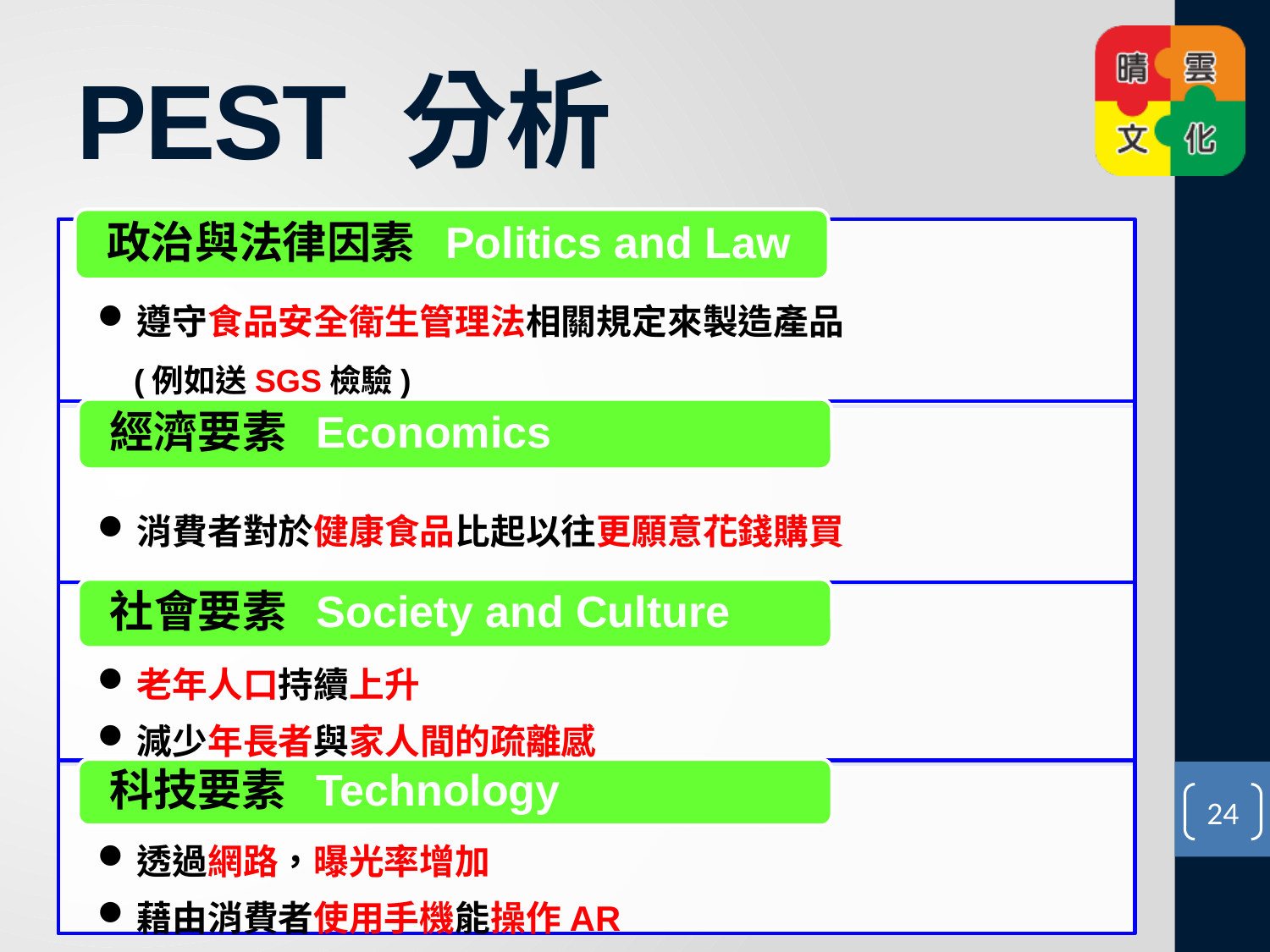

# PEST 分析

政治與法律因素  Politics and Law
經濟要素  Economics
社會要素  Society and Culture
科技要素  Technology
遵守食品安全衛生管理法相關規定來製造產品
(例如送SGS檢驗)
消費者對於健康食品比起以往更願意花錢購買
老年人口持續上升
減少年長者與家人間的疏離感
透過網路，曝光率增加
藉由消費者使用手機能操作AR
24